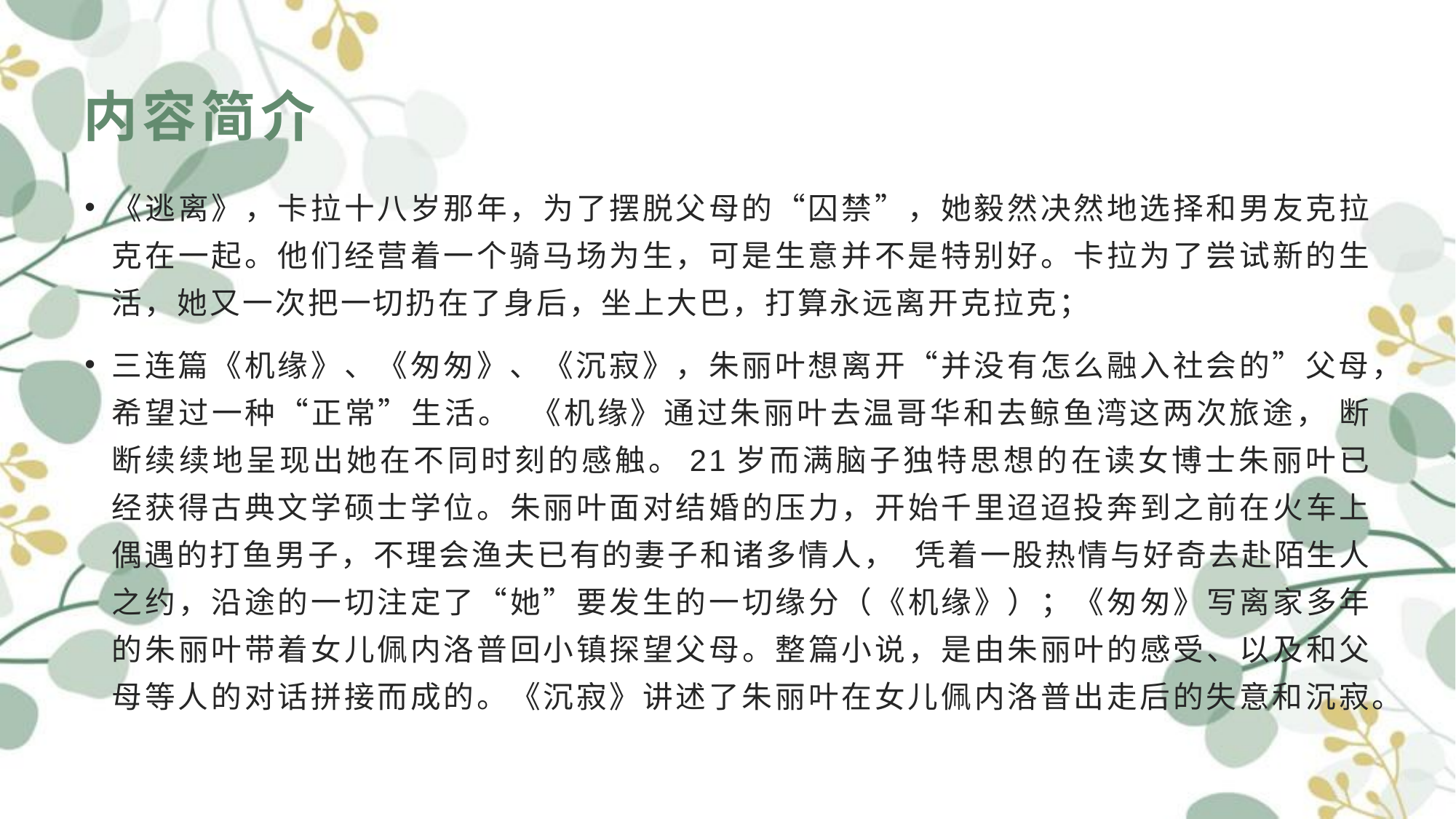

内容简介
《逃离》，卡拉十八岁那年，为了摆脱父母的“囚禁”，她毅然决然地选择和男友克拉克在一起。他们经营着一个骑马场为生，可是生意并不是特别好。卡拉为了尝试新的生活，她又一次把一切扔在了身后，坐上大巴，打算永远离开克拉克；
三连篇《机缘》、《匆匆》、《沉寂》，朱丽叶想离开“并没有怎么融入社会的”父母，希望过一种“正常”生活。  《机缘》通过朱丽叶去温哥华和去鲸鱼湾这两次旅途， 断断续续地呈现出她在不同时刻的感触。21岁而满脑子独特思想的在读女博士朱丽叶已经获得古典文学硕士学位。朱丽叶面对结婚的压力，开始千里迢迢投奔到之前在火车上偶遇的打鱼男子，不理会渔夫已有的妻子和诸多情人，  凭着一股热情与好奇去赴陌生人之约，沿途的一切注定了“她”要发生的一切缘分（《机缘》）；《匆匆》写离家多年的朱丽叶带着女儿佩内洛普回小镇探望父母。整篇小说，是由朱丽叶的感受、以及和父母等人的对话拼接而成的。《沉寂》讲述了朱丽叶在女儿佩内洛普出走后的失意和沉寂。